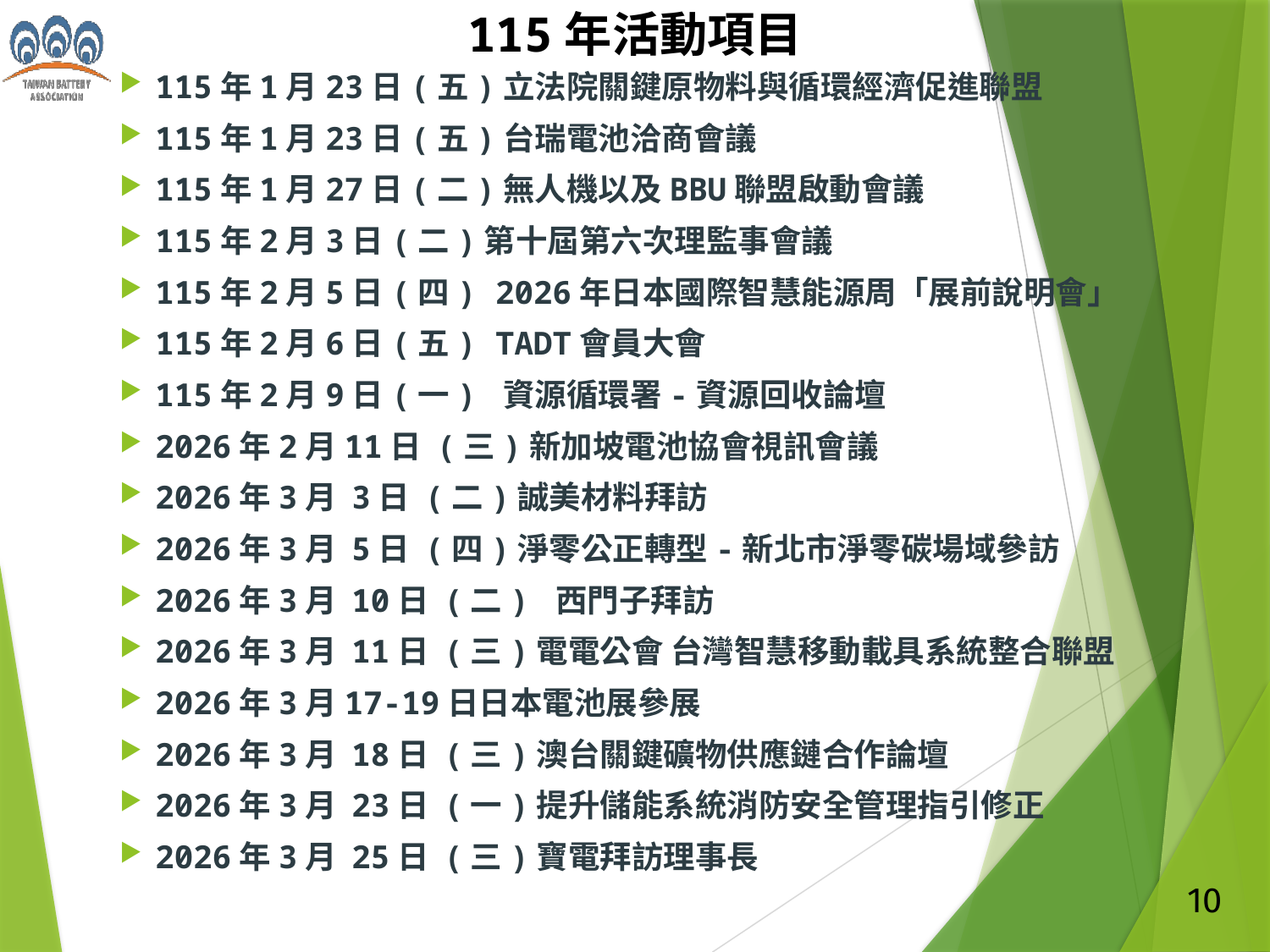

115年活動項目
115年1月23日(五)立法院關鍵原物料與循環經濟促進聯盟
115年1月23日(五)台瑞電池洽商會議
115年1月27日(二)無人機以及BBU聯盟啟動會議
115年2月3日(二)第十屆第六次理監事會議
115年2月5日(四) 2026年日本國際智慧能源周「展前說明會」
115年2月6日(五) TADT會員大會
115年2月9日(一) 資源循環署-資源回收論壇
2026年2月11日 (三)新加坡電池協會視訊會議
2026年3月 3日 (二)誠美材料拜訪
2026年3月 5日 (四)淨零公正轉型-新北市淨零碳場域參訪
2026年3月 10日 (二) 西門子拜訪
2026年3月 11日 (三)電電公會 台灣智慧移動載具系統整合聯盟
2026年3月17-19日日本電池展參展
2026年3月 18日 (三)澳台關鍵礦物供應鏈合作論壇
2026年3月 23日 (一)提升儲能系統消防安全管理指引修正
2026年3月 25日 (三)寶電拜訪理事長
10